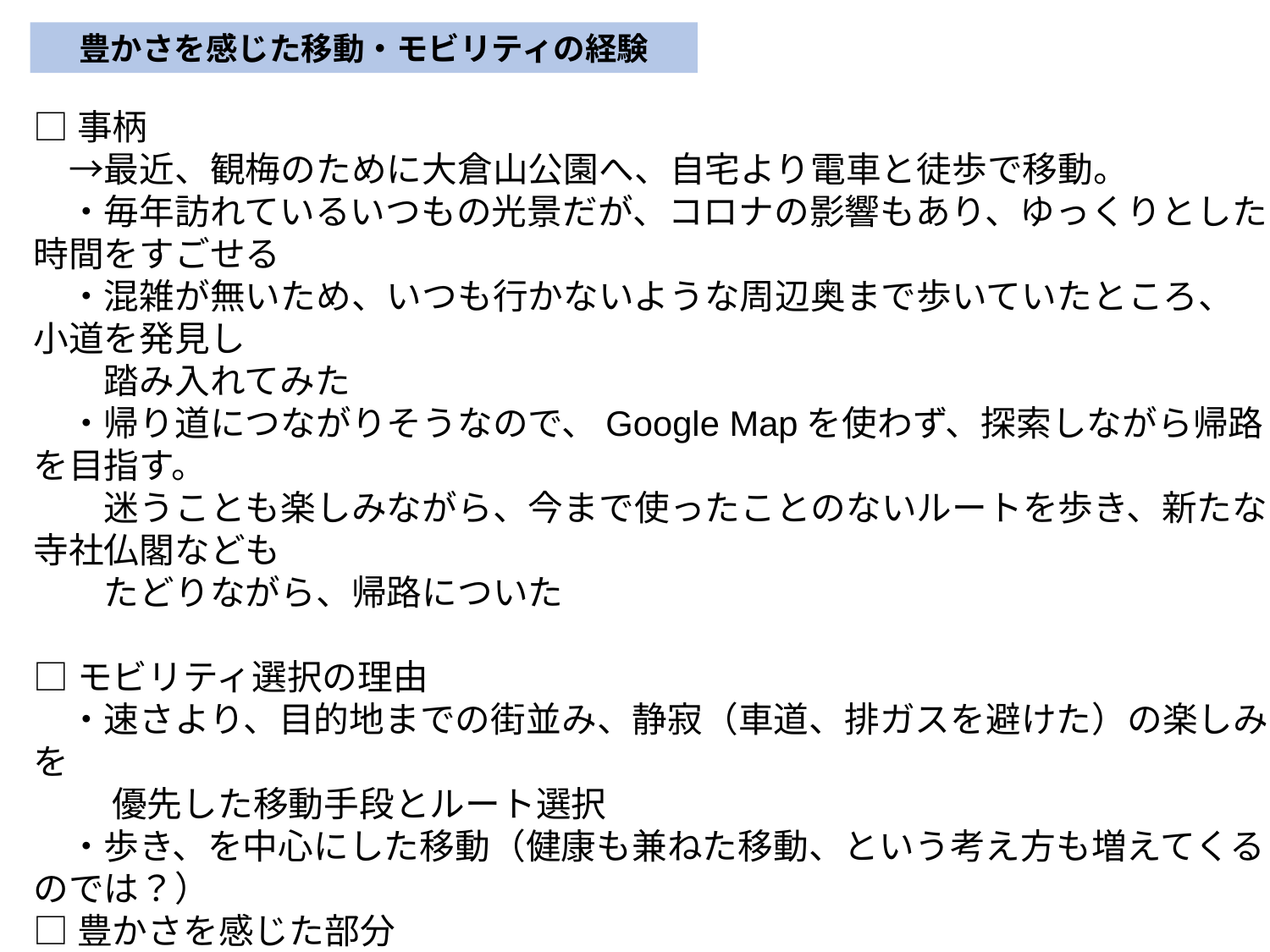

豊かさを感じた移動・モビリティの経験
□事柄
　→最近、観梅のために大倉山公園へ、自宅より電車と徒歩で移動。
　・毎年訪れているいつもの光景だが、コロナの影響もあり、ゆっくりとした時間をすごせる
　・混雑が無いため、いつも行かないような周辺奥まで歩いていたところ、小道を発見し
　　踏み入れてみた
　・帰り道につながりそうなので、Google Mapを使わず、探索しながら帰路を目指す。
　　迷うことも楽しみながら、今まで使ったことのないルートを歩き、新たな寺社仏閣なども
　　たどりながら、帰路についた

□モビリティ選択の理由
　・速さより、目的地までの街並み、静寂（車道、排ガスを避けた）の楽しみを
　　 優先した移動手段とルート選択
　・歩き、を中心にした移動（健康も兼ねた移動、という考え方も増えてくるのでは？）
□豊かさを感じた部分

　・（途中からだが）あえてスマホの地図案内などのテクノロジーを使わず、迷うことを
　　楽しんでいる自分を発見した
　・「目的地までの最短ルート」ではなく、移動中の周辺（面的な広がり）をさまよいながら
　　新たな発見をすることに時間を使うこと（単なるひまつぶし？かもしれないが・・）